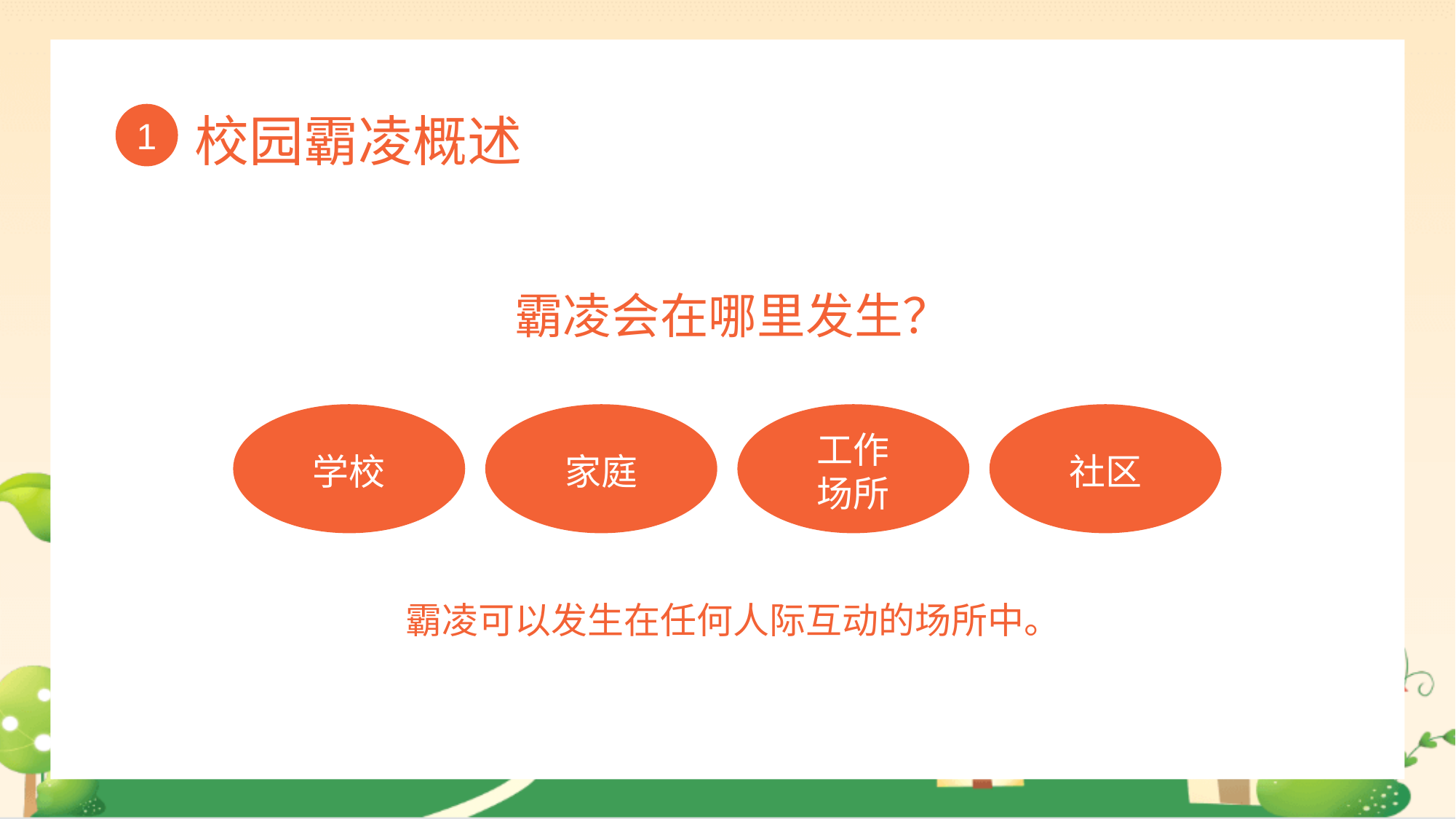

霸凌会在哪里发生？
学校
家庭
工作
场所
社区
霸凌可以发生在任何人际互动的场所中。